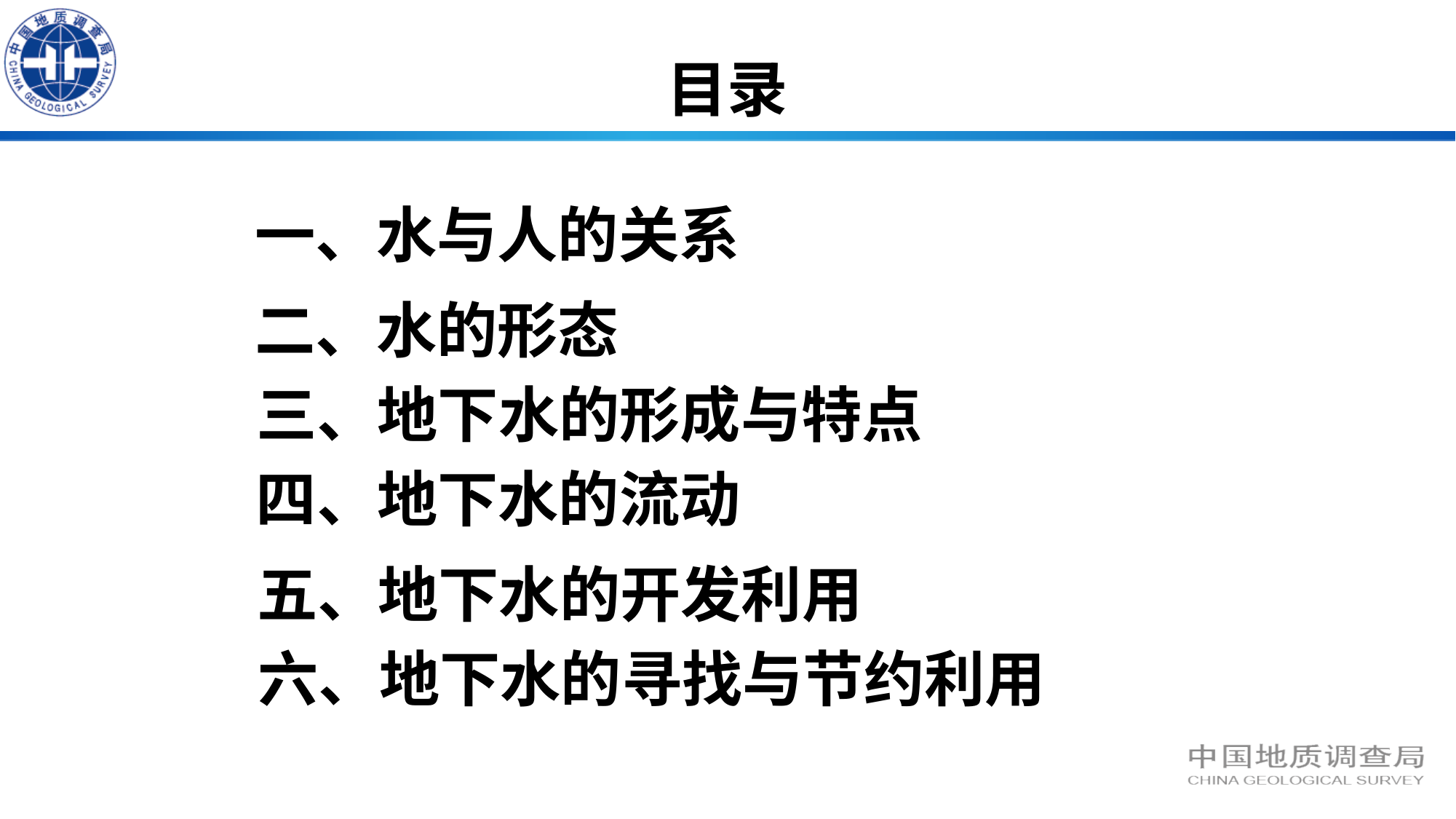

目录
一、水与人的关系
二、水的形态
三、地下水的形成与特点
四、地下水的流动
五、地下水的开发利用
六、地下水的寻找与节约利用